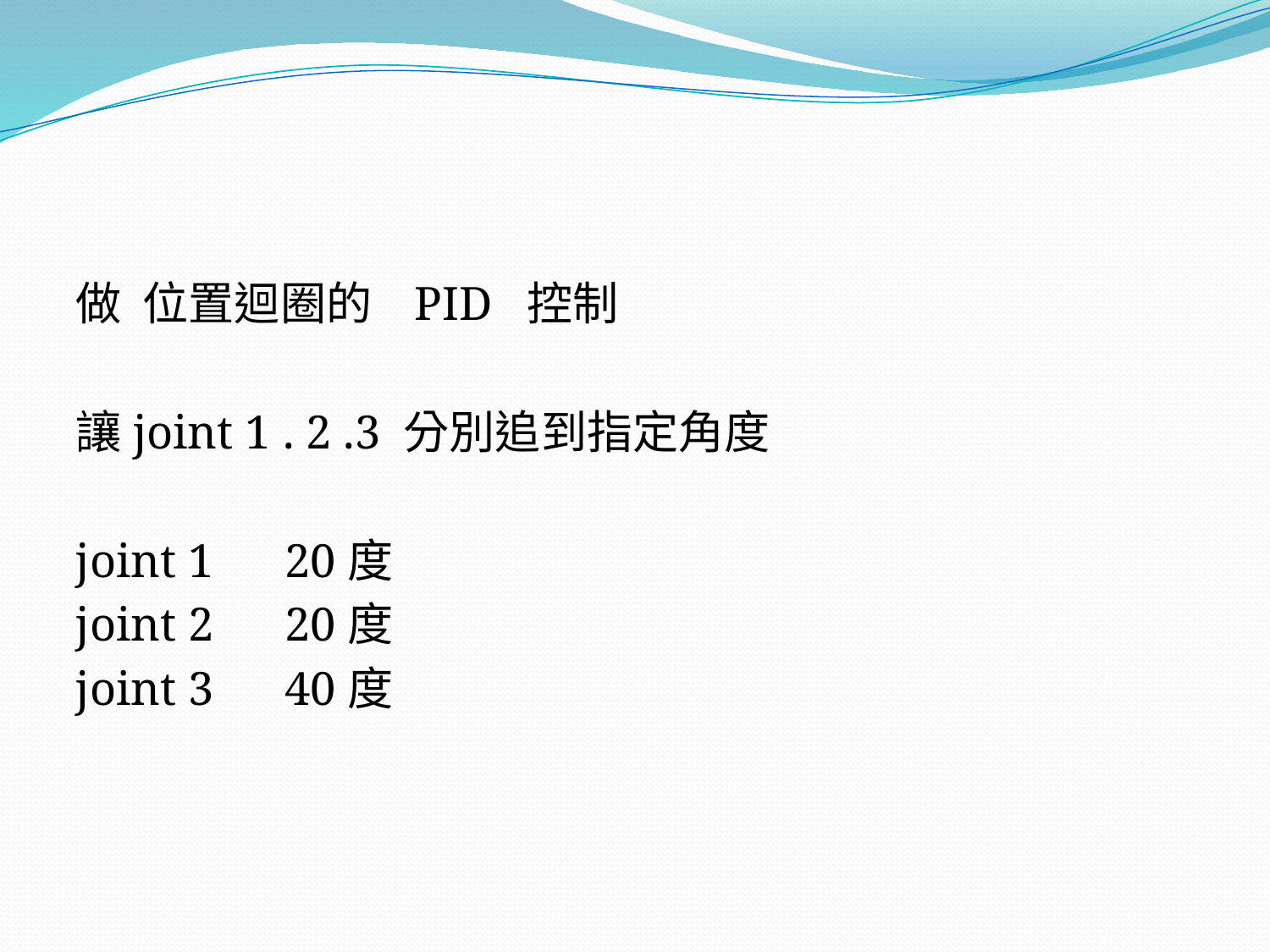

#
做  位置迴圈的   PID  控制

讓joint 1 . 2 .3 分別追到指定角度

joint 1      20度
joint 2      20度
joint 3      40度